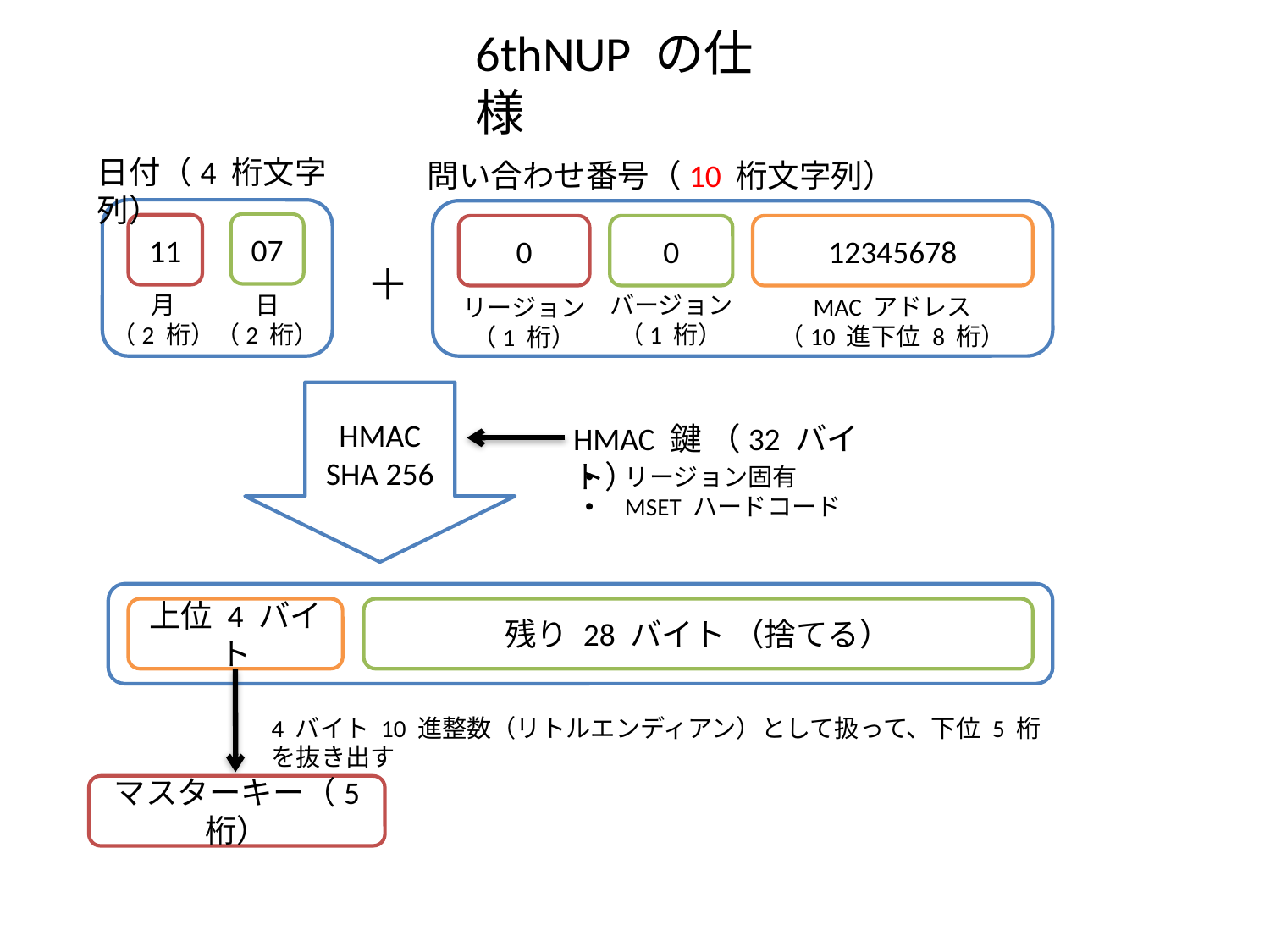

6thNUP の仕様
日付（4 桁文字列）
問い合わせ番号（10 桁文字列）

07
11
0
0
12345678
＋
月
（2 桁）
日
（2 桁）
バージョン
（1 桁）
MAC アドレス
（10 進下位 8 桁）
リージョン
（1 桁）
HMAC SHA 256
HMAC 鍵 （32 バイト）
リージョン固有
MSET ハードコード

上位 4 バイト
残り 28 バイト （捨てる）
4 バイト 10 進整数（リトルエンディアン）として扱って、下位 5 桁を抜き出す
マスターキー（5 桁）